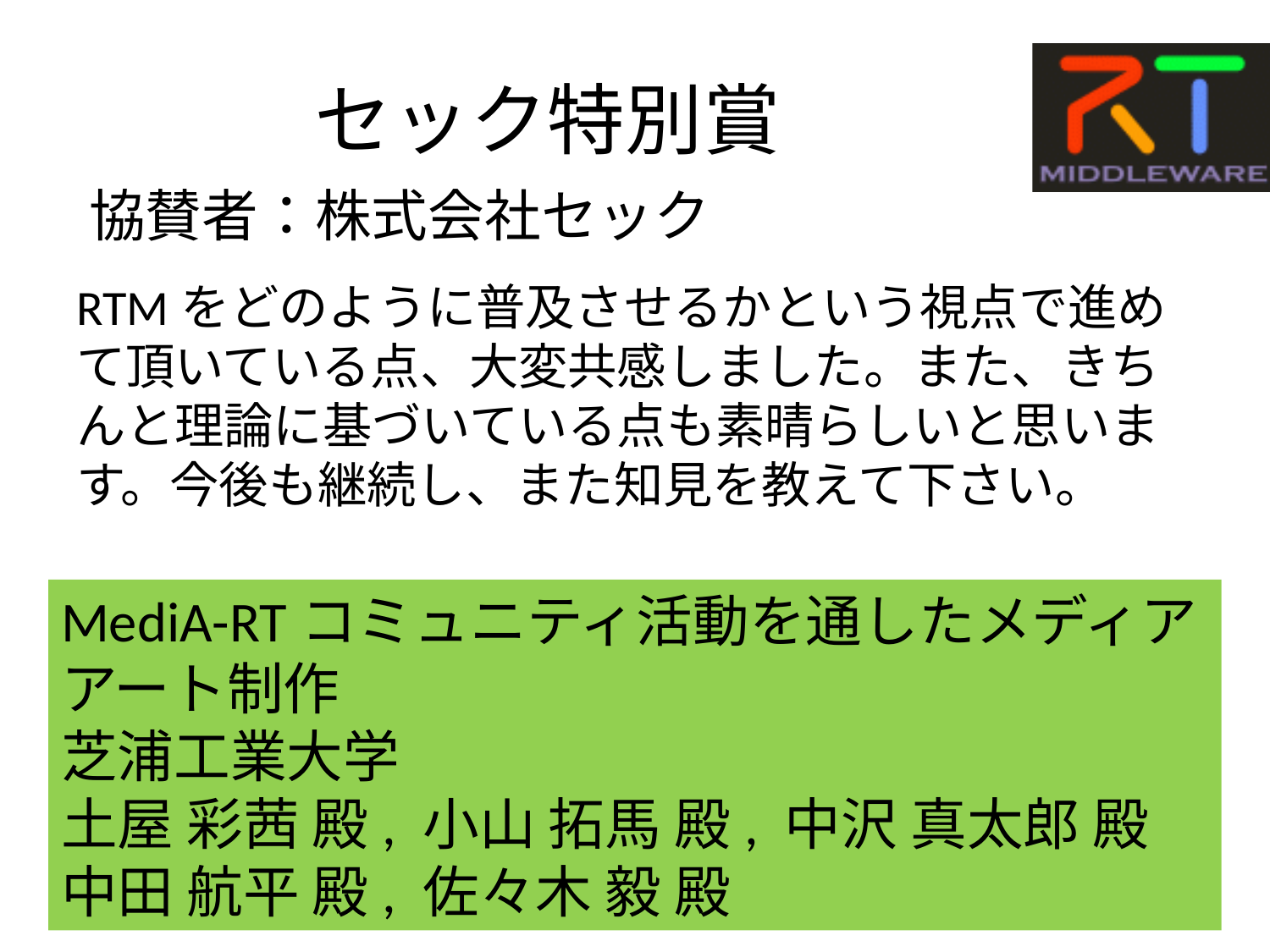

# セック特別賞
協賛者：株式会社セック
RTMをどのように普及させるかという視点で進めて頂いている点、大変共感しました。また、きちんと理論に基づいている点も素晴らしいと思います。今後も継続し、また知見を教えて下さい。
MediA-RTコミュニティ活動を通したメディアアート制作
芝浦工業大学
土屋 彩茜 殿, 小山 拓馬 殿, 中沢 真太郎 殿
中田 航平 殿, 佐々木 毅 殿